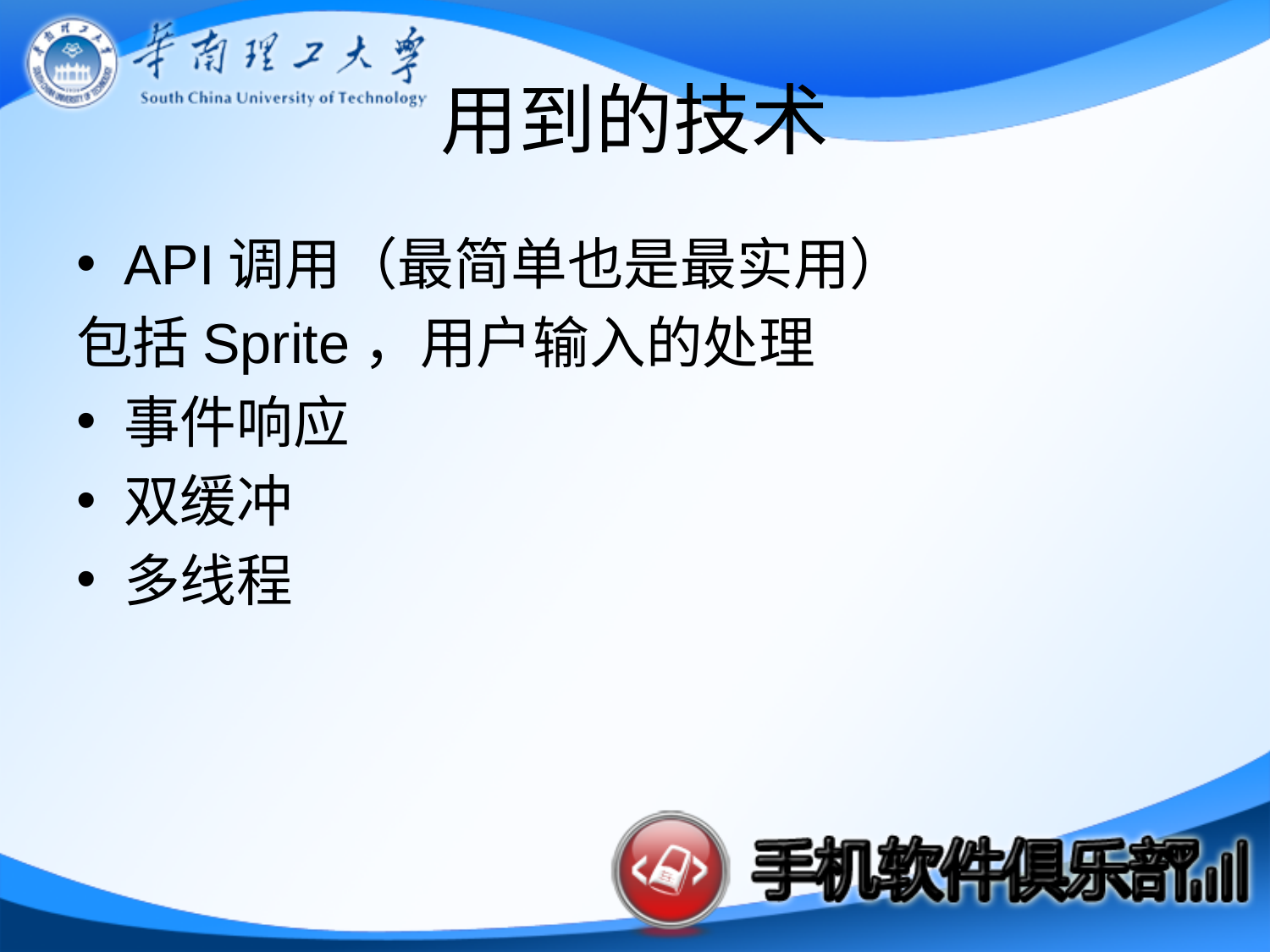

# 用到的技术
API调用（最简单也是最实用）
包括Sprite，用户输入的处理
事件响应
双缓冲
多线程